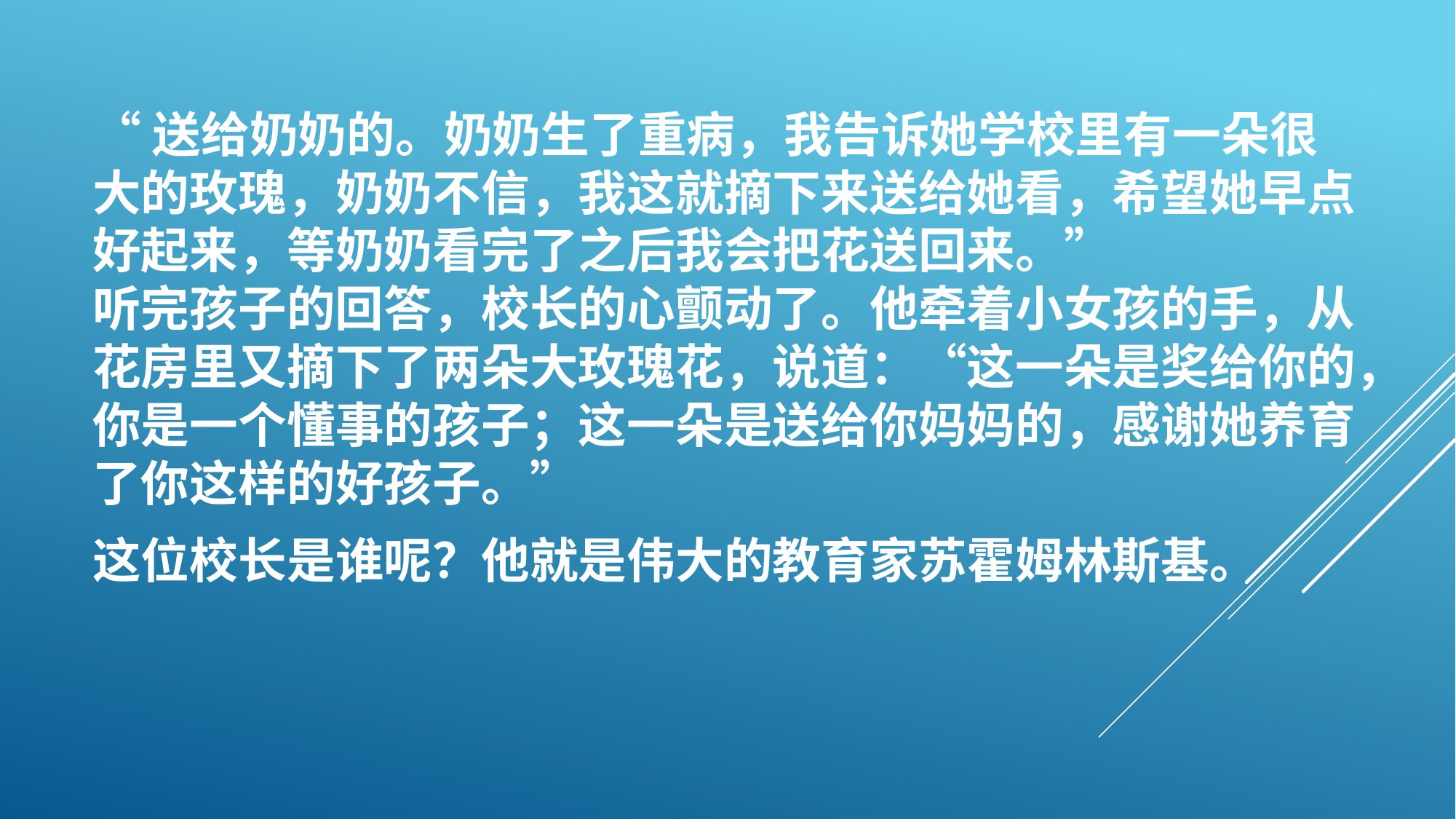

“送给奶奶的。奶奶生了重病，我告诉她学校里有一朵很大的玫瑰，奶奶不信，我这就摘下来送给她看，希望她早点好起来，等奶奶看完了之后我会把花送回来。”
听完孩子的回答，校长的心颤动了。他牵着小女孩的手，从花房里又摘下了两朵大玫瑰花，说道：“这一朵是奖给你的，你是一个懂事的孩子；这一朵是送给你妈妈的，感谢她养育了你这样的好孩子。”
这位校长是谁呢？他就是伟大的教育家苏霍姆林斯基。